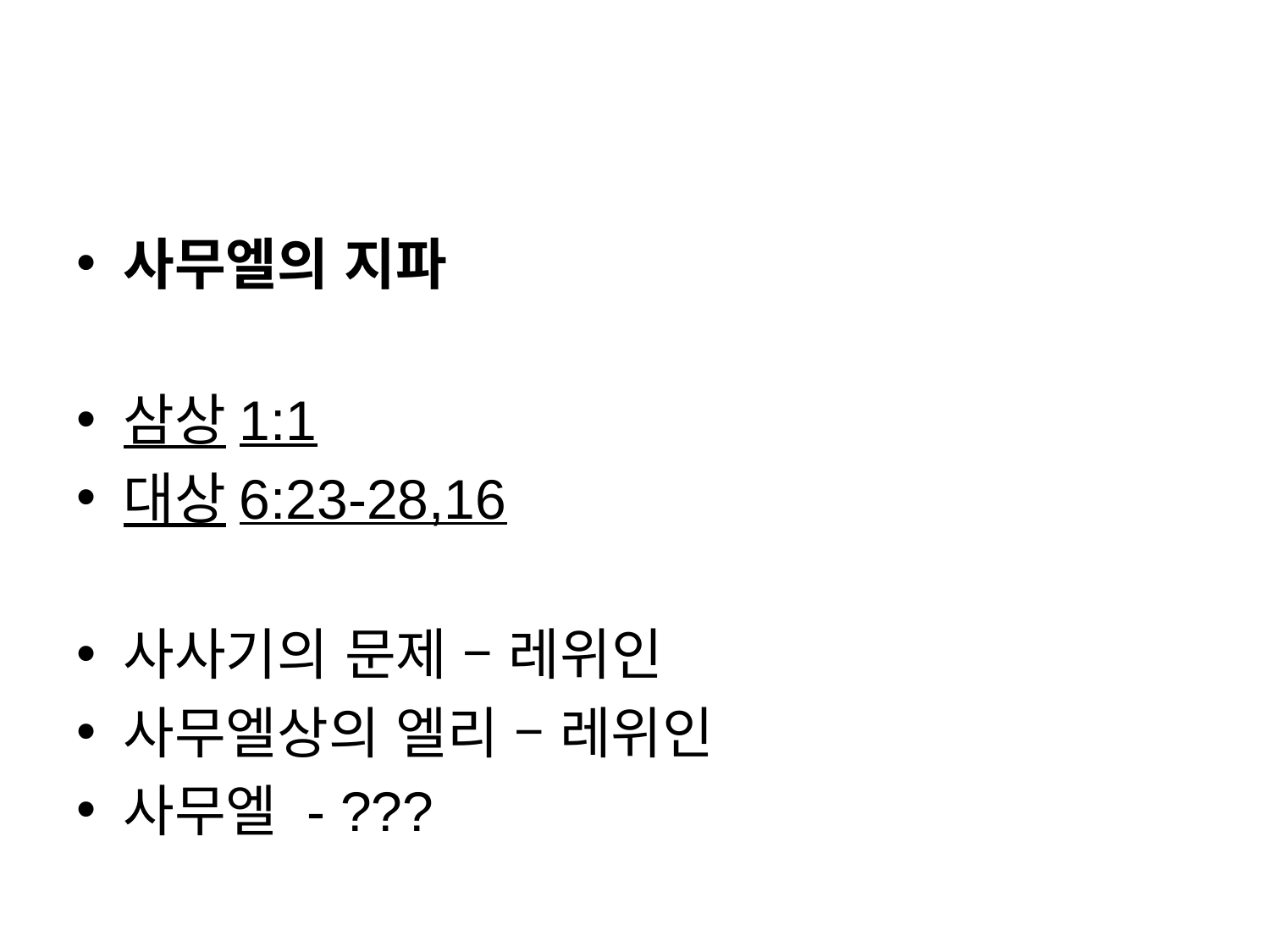

#
사무엘의 지파

삼상1:1
대상6:23-28,16

사사기의 문제 – 레위인
사무엘상의 엘리 – 레위인
사무엘 - ???